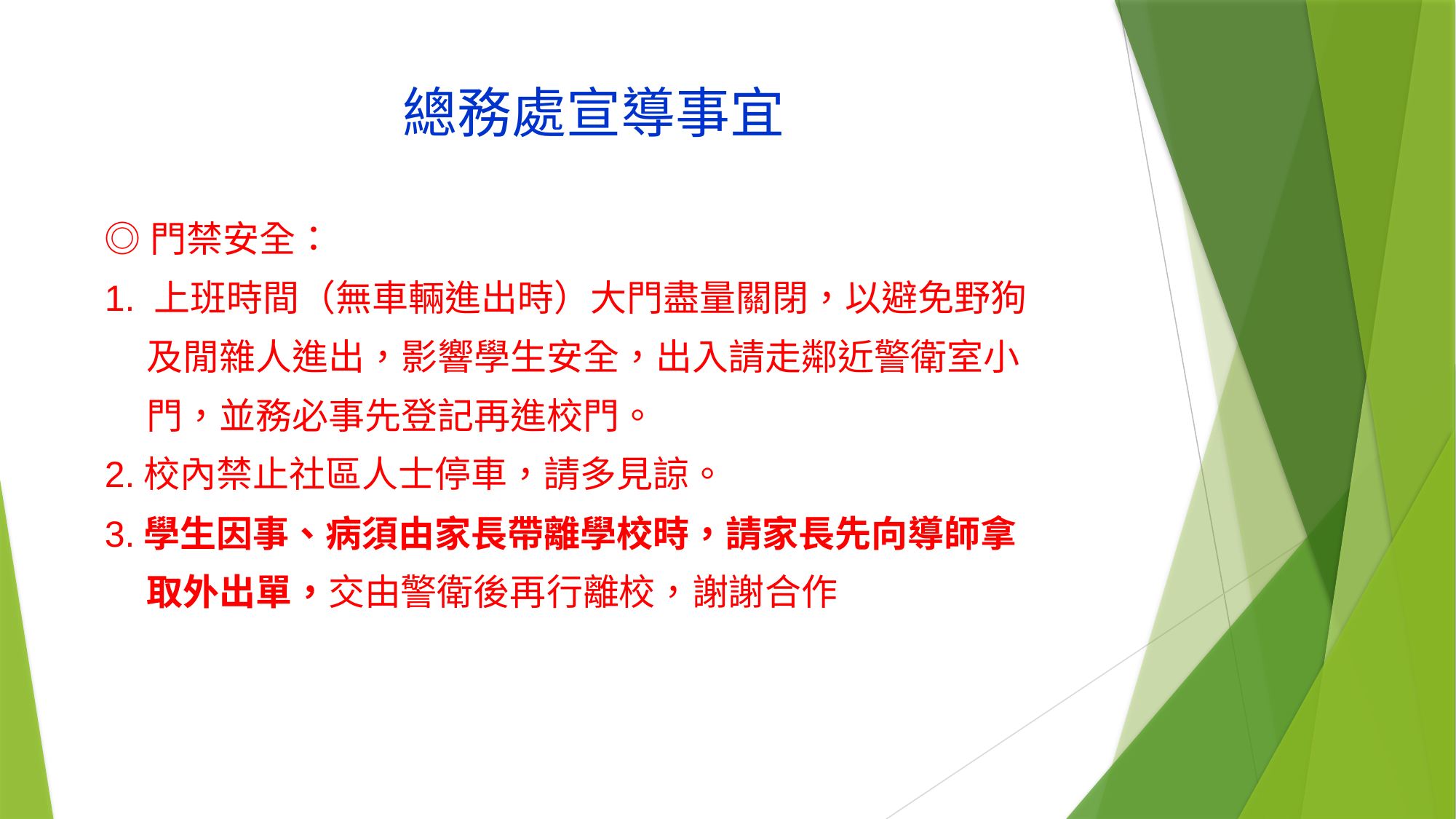

# 總務處宣導事宜
◎門禁安全：
1. 上班時間（無車輛進出時）大門盡量關閉，以避免野狗
    及閒雜人進出，影響學生安全，出入請走鄰近警衛室小
    門，並務必事先登記再進校門。
2.校內禁止社區人士停車，請多見諒。
3.學生因事、病須由家長帶離學校時，請家長先向導師拿
    取外出單，交由警衛後再行離校，謝謝合作